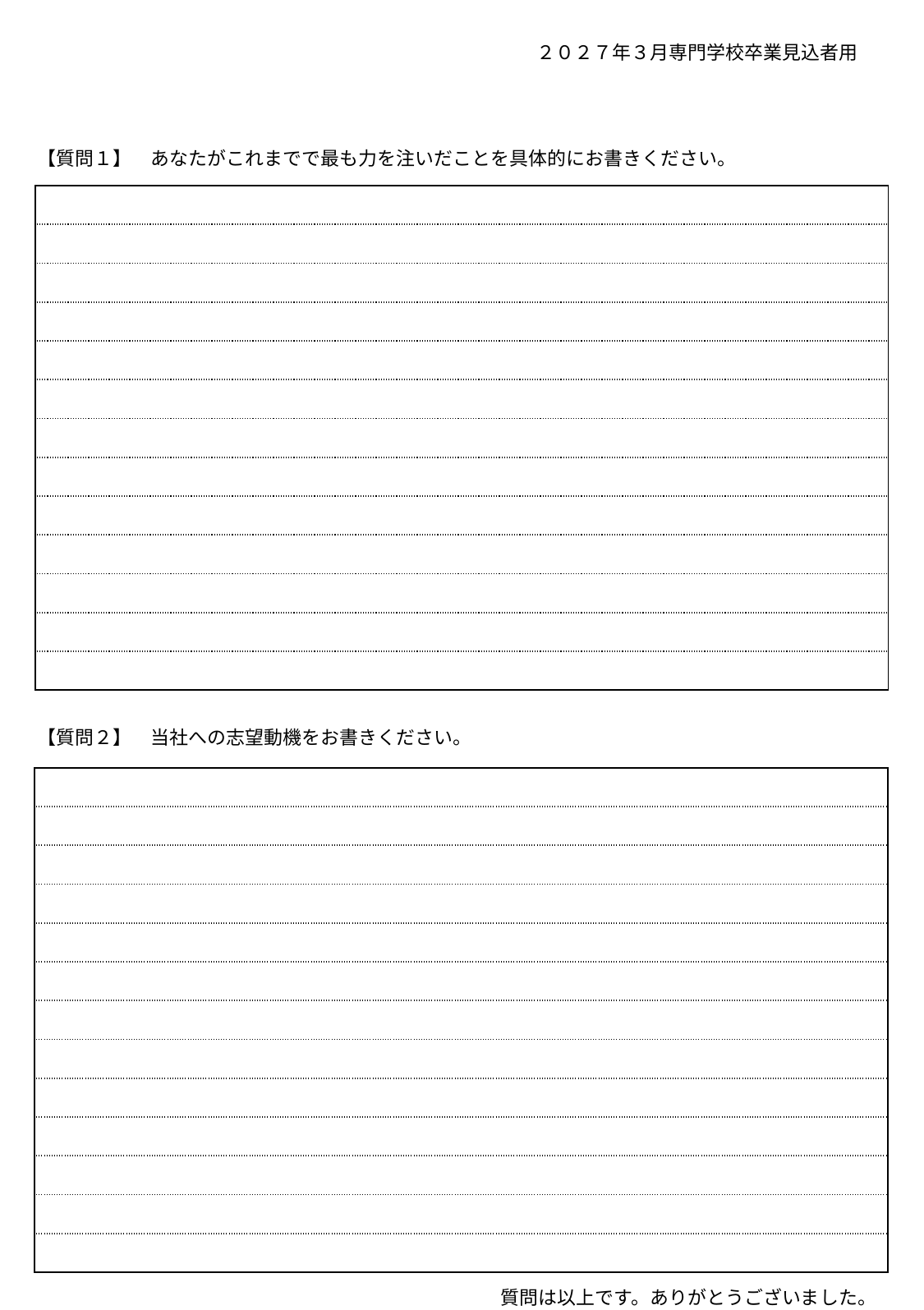

２０２７年３月専門学校卒業見込者用
【質問１】　あなたがこれまでで最も力を注いだことを具体的にお書きください。
|  |
| --- |
|  |
|  |
|  |
|  |
|  |
|  |
|  |
|  |
|  |
|  |
|  |
|  |

【質問２】　当社への志望動機をお書きください。

|  |
| --- |
|  |
|  |
|  |
|  |
|  |
|  |
|  |
|  |
|  |
|  |
|  |
|  |
質問は以上です。ありがとうございました。